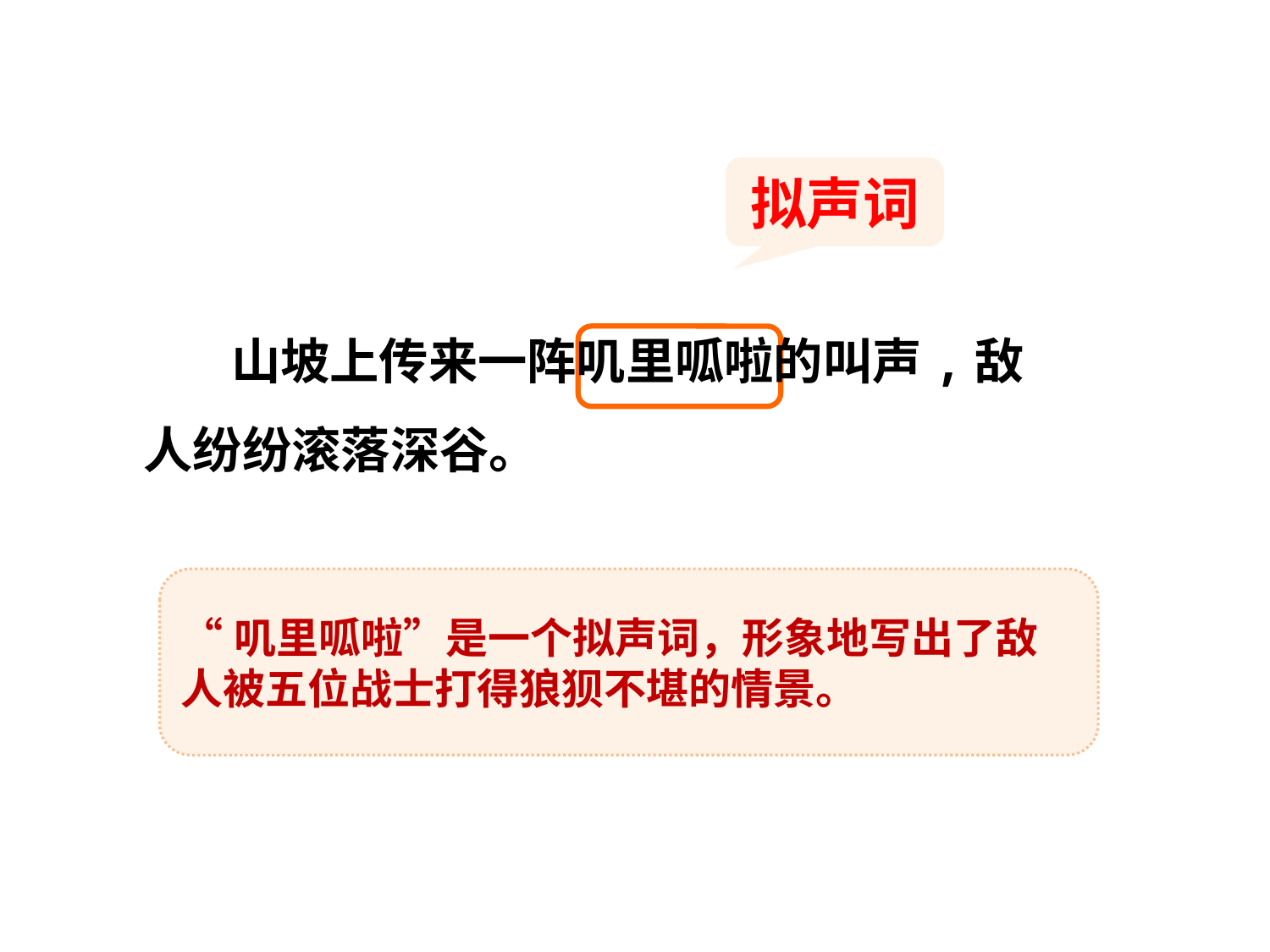

拟声词
山坡上传来一阵叽里呱啦的叫声,敌人纷纷滚落深谷。

“叽里呱啦”是一个拟声词，形象地写出了敌人被五位战士打得狼狈不堪的情景。